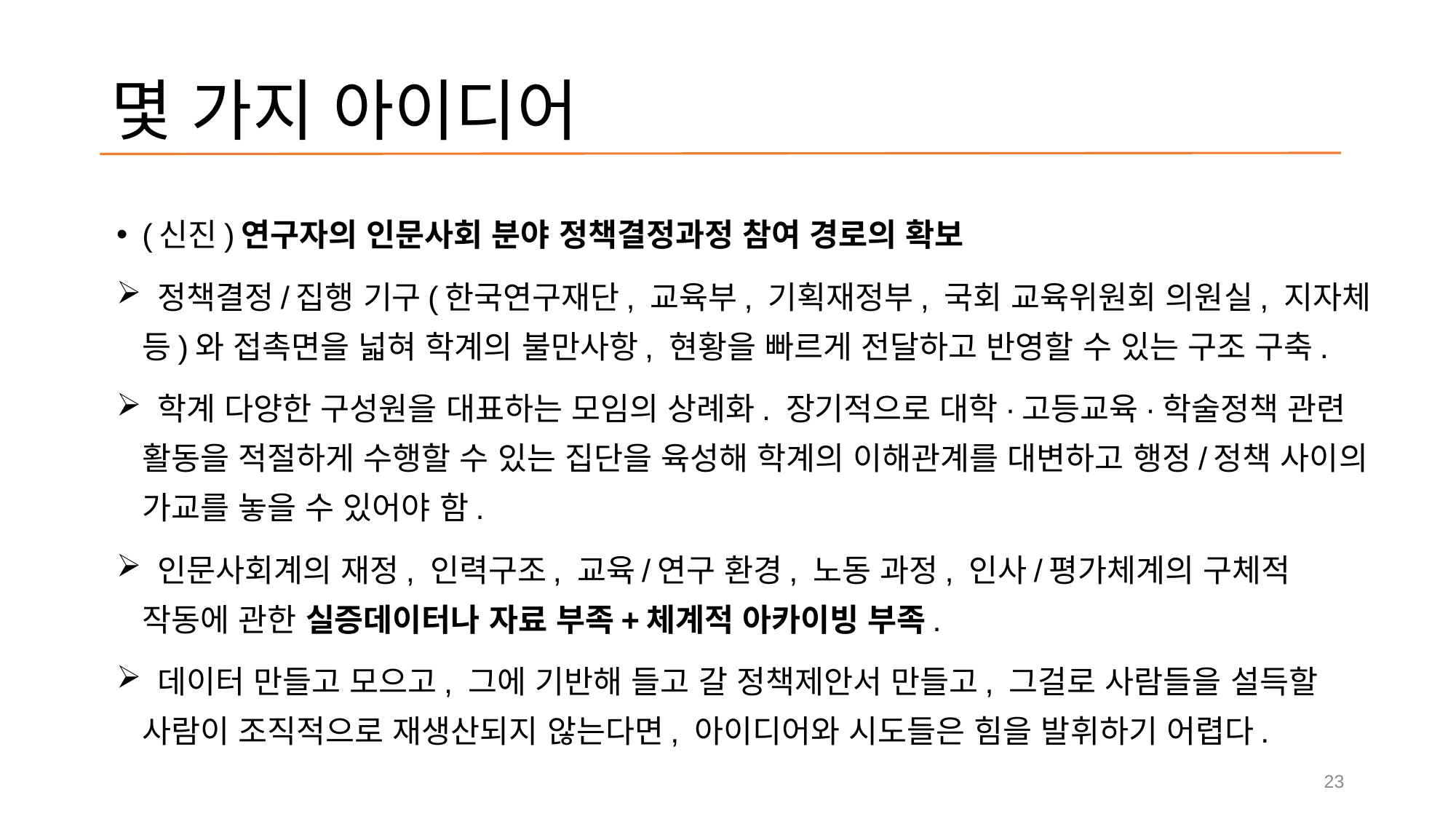

# 몇 가지 아이디어

(신진)연구자의 인문사회 분야 정책결정과정 참여 경로의 확보
 정책결정/집행 기구(한국연구재단, 교육부, 기획재정부, 국회 교육위원회 의원실, 지자체 등)와 접촉면을 넓혀 학계의 불만사항, 현황을 빠르게 전달하고 반영할 수 있는 구조 구축.
 학계 다양한 구성원을 대표하는 모임의 상례화. 장기적으로 대학·고등교육·학술정책 관련 활동을 적절하게 수행할 수 있는 집단을 육성해 학계의 이해관계를 대변하고 행정/정책 사이의 가교를 놓을 수 있어야 함.
 인문사회계의 재정, 인력구조, 교육/연구 환경, 노동 과정, 인사/평가체계의 구체적 작동에 관한 실증데이터나 자료 부족+체계적 아카이빙 부족.
 데이터 만들고 모으고, 그에 기반해 들고 갈 정책제안서 만들고, 그걸로 사람들을 설득할 사람이 조직적으로 재생산되지 않는다면, 아이디어와 시도들은 힘을 발휘하기 어렵다.
23